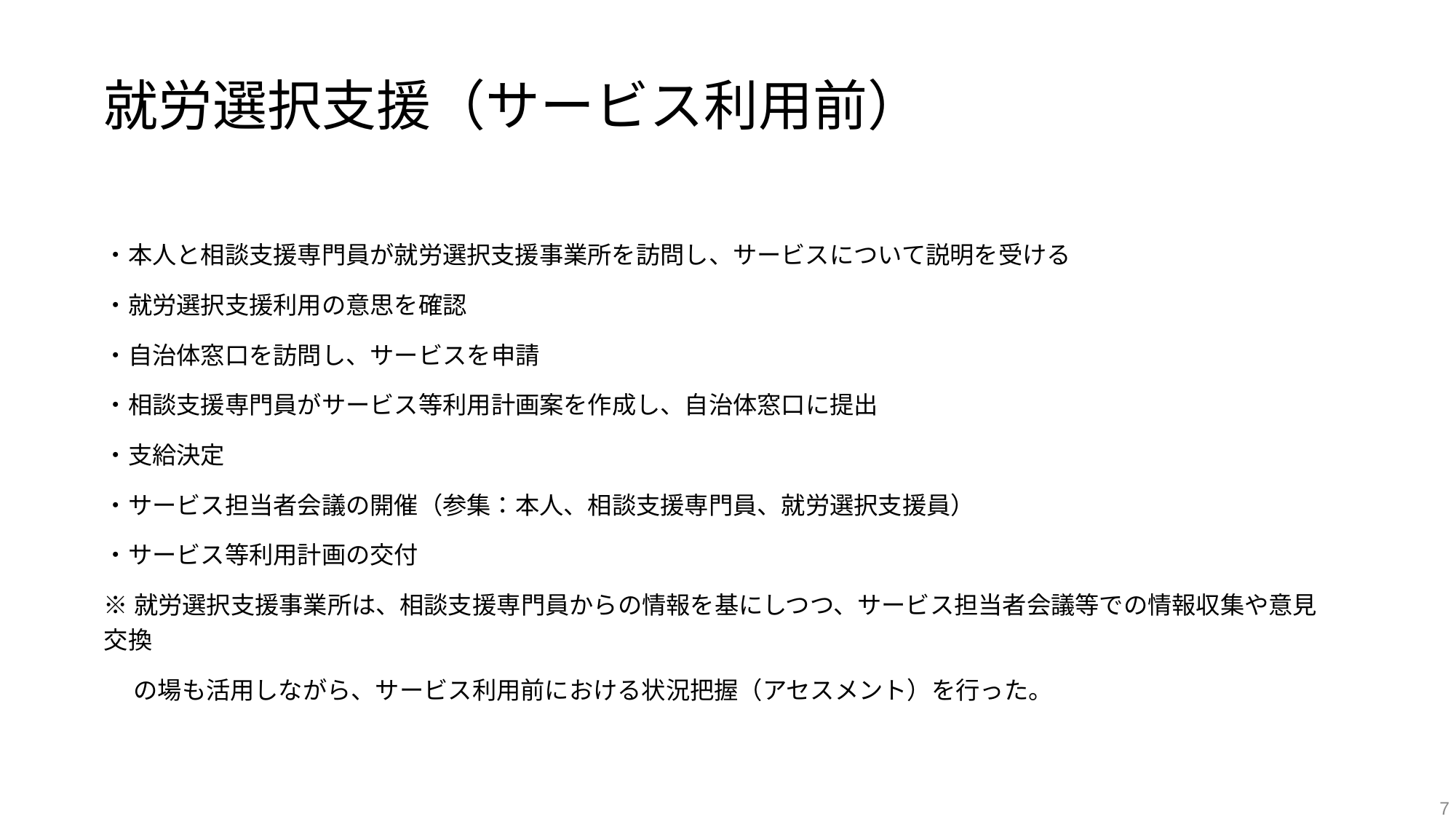

# 就労選択支援（サービス利用前）
・本人と相談支援専門員が就労選択支援事業所を訪問し、サービスについて説明を受ける
・就労選択支援利用の意思を確認
・自治体窓口を訪問し、サービスを申請
・相談支援専門員がサービス等利用計画案を作成し、自治体窓口に提出
・支給決定
・サービス担当者会議の開催（参集：本人、相談支援専門員、就労選択支援員）
・サービス等利用計画の交付
※就労選択支援事業所は、相談支援専門員からの情報を基にしつつ、サービス担当者会議等での情報収集や意見交換
　 の場も活用しながら、サービス利用前における状況把握（アセスメント）を行った。
7